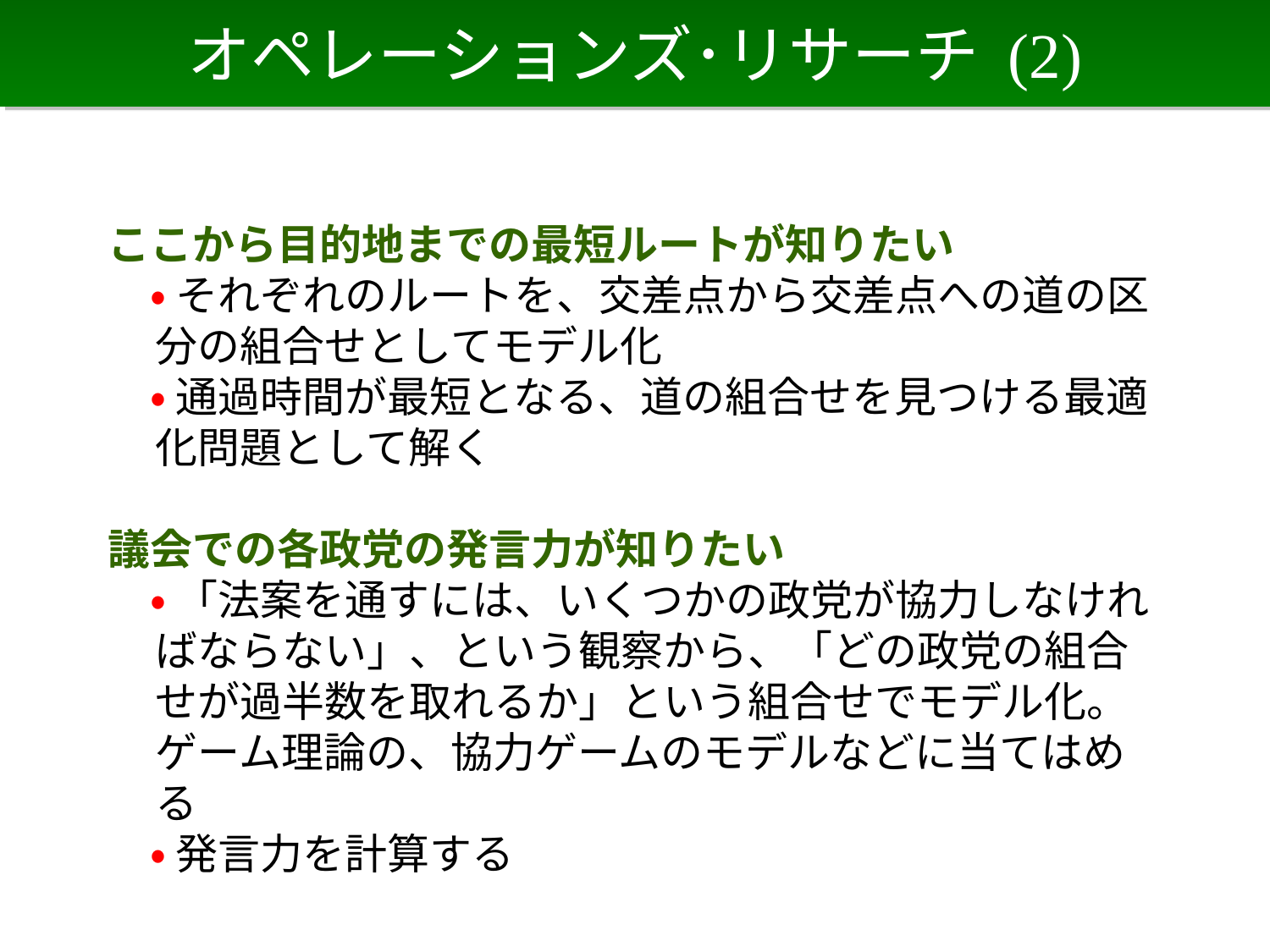

# オペレーションズ･リサーチ (2)
ここから目的地までの最短ルートが知りたい
　• それぞれのルートを、交差点から交差点への道の区分の組合せとしてモデル化
　• 通過時間が最短となる、道の組合せを見つける最適化問題として解く

議会での各政党の発言力が知りたい
　• 「法案を通すには、いくつかの政党が協力しなければならない」、という観察から、「どの政党の組合せが過半数を取れるか」という組合せでモデル化。ゲーム理論の、協力ゲームのモデルなどに当てはめる
　• 発言力を計算する